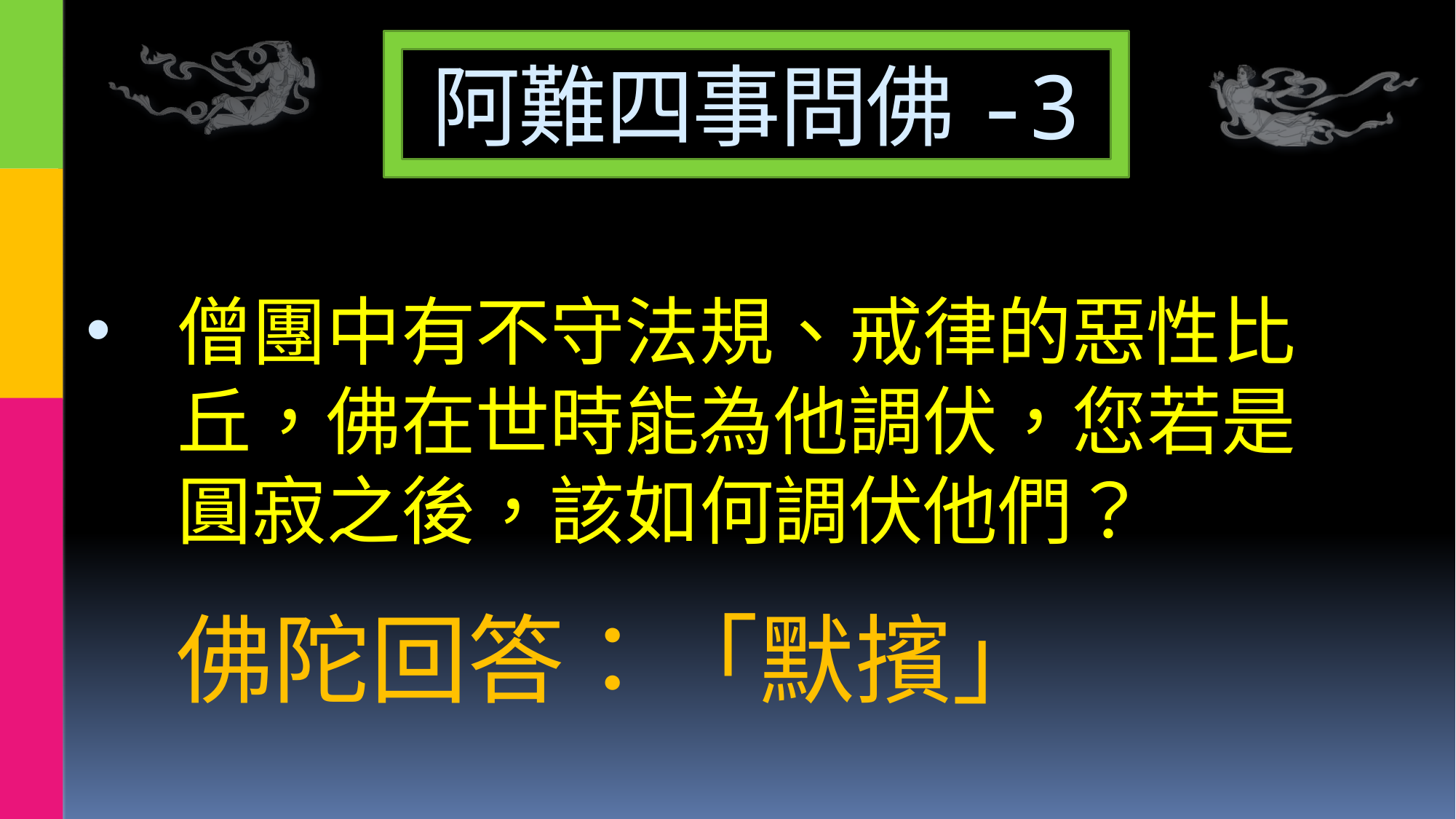

阿難四事問佛-3
僧團中有不守法規、戒律的惡性比丘，佛在世時能為他調伏，您若是圓寂之後，該如何調伏他們？
佛陀回答：「默擯」